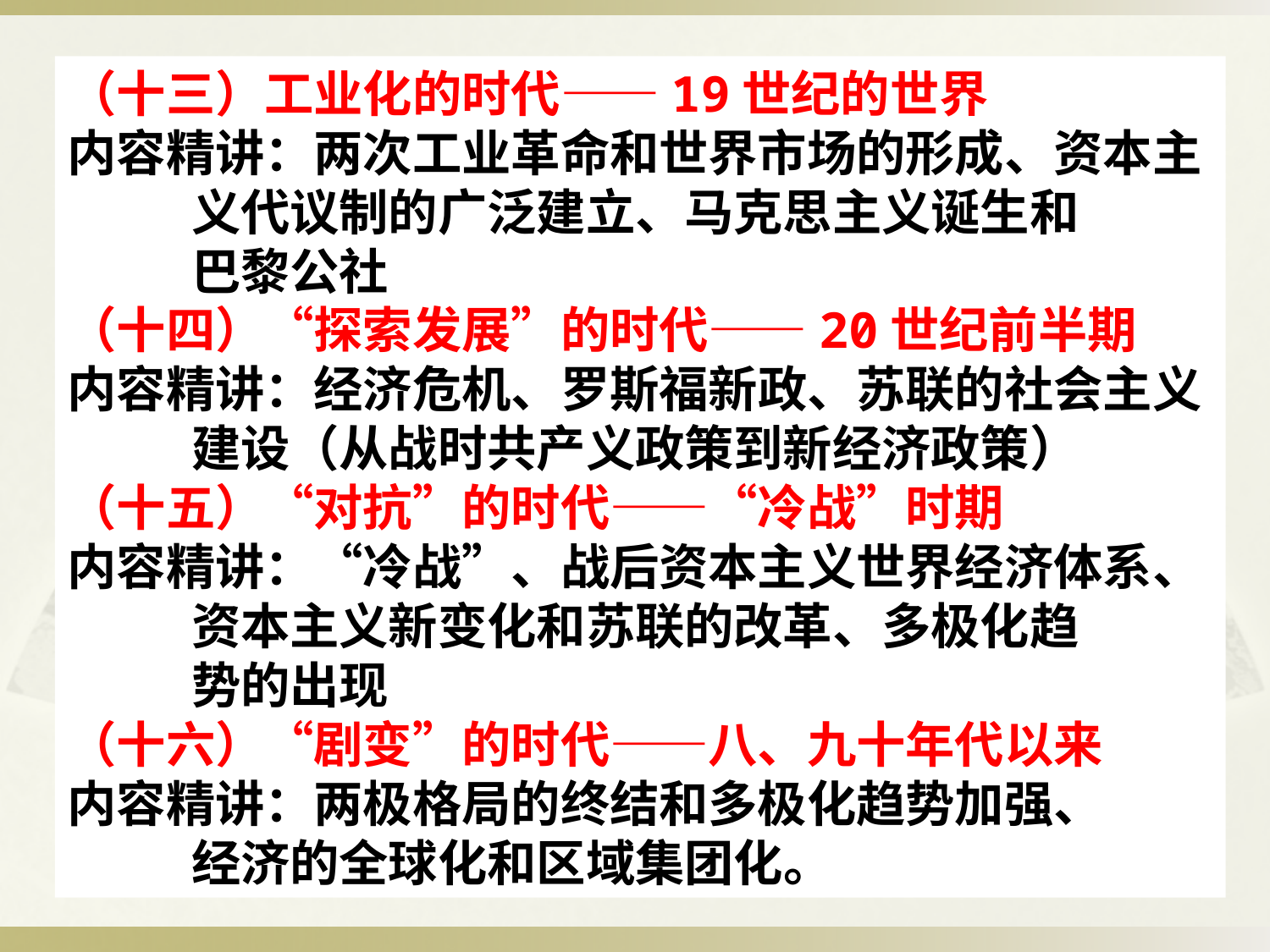

（十三）工业化的时代——19世纪的世界
内容精讲：两次工业革命和世界市场的形成、资本主
          义代议制的广泛建立、马克思主义诞生和
          巴黎公社
（十四）“探索发展”的时代——20世纪前半期
内容精讲：经济危机、罗斯福新政、苏联的社会主义
          建设（从战时共产义政策到新经济政策）
（十五）“对抗”的时代——“冷战”时期
内容精讲：“冷战”、战后资本主义世界经济体系、
          资本主义新变化和苏联的改革、多极化趋
          势的出现
（十六）“剧变”的时代——八、九十年代以来
内容精讲：两极格局的终结和多极化趋势加强、
          经济的全球化和区域集团化。